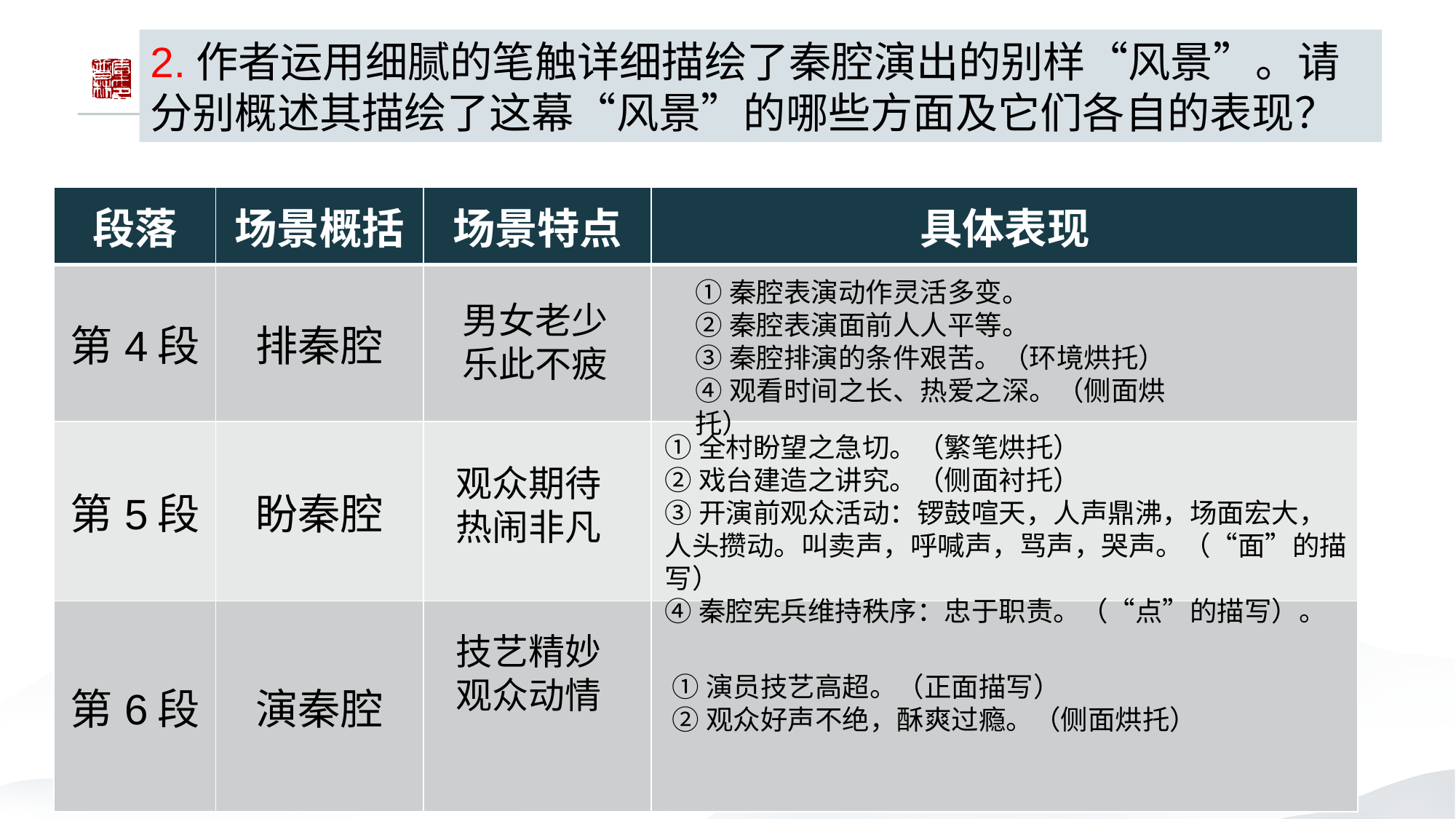

2.作者运用细腻的笔触详细描绘了秦腔演出的别样“风景”。请分别概述其描绘了这幕“风景”的哪些方面及它们各自的表现？
| 段落 | 场景概括 | 场景特点 | 具体表现 |
| --- | --- | --- | --- |
| 第4段 | 排秦腔 |  |  |
| 第5段 | 盼秦腔 |  |  |
| 第6段 | 演秦腔 |  |  |
①秦腔表演动作灵活多变。
②秦腔表演面前人人平等。
③秦腔排演的条件艰苦。（环境烘托）
④观看时间之长、热爱之深。（侧面烘托）
男女老少
乐此不疲
①全村盼望之急切。（繁笔烘托）
②戏台建造之讲究。（侧面衬托）
③开演前观众活动：锣鼓喧天，人声鼎沸，场面宏大，人头攒动。叫卖声，呼喊声，骂声，哭声。（“面”的描写）
④秦腔宪兵维持秩序：忠于职责。（“点”的描写）。
观众期待
热闹非凡
技艺精妙
观众动情
①演员技艺高超。（正面描写）
②观众好声不绝，酥爽过瘾。（侧面烘托）